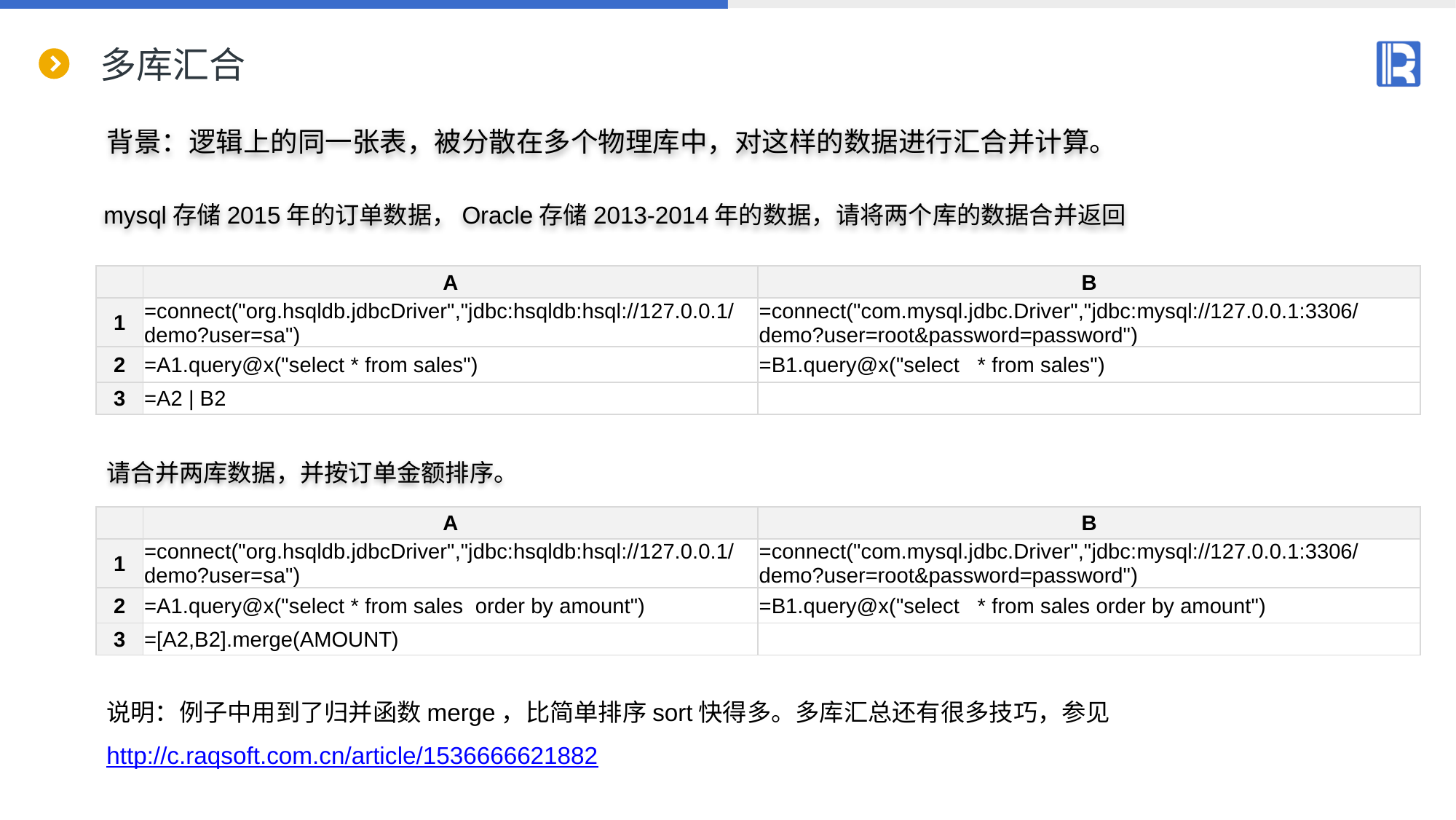

# 多库汇合
背景：逻辑上的同一张表，被分散在多个物理库中，对这样的数据进行汇合并计算。
mysql存储2015年的订单数据，Oracle存储2013-2014年的数据，请将两个库的数据合并返回
|  | A | B |
| --- | --- | --- |
| 1 | =connect("org.hsqldb.jdbcDriver","jdbc:hsqldb:hsql://127.0.0.1/demo?user=sa") | =connect("com.mysql.jdbc.Driver","jdbc:mysql://127.0.0.1:3306/demo?user=root&password=password") |
| 2 | =A1.query@x("select \* from sales") | =B1.query@x("select   \* from sales") |
| 3 | =A2 | B2 |  |
请合并两库数据，并按订单金额排序。
|  | A | B |
| --- | --- | --- |
| 1 | =connect("org.hsqldb.jdbcDriver","jdbc:hsqldb:hsql://127.0.0.1/demo?user=sa") | =connect("com.mysql.jdbc.Driver","jdbc:mysql://127.0.0.1:3306/demo?user=root&password=password") |
| 2 | =A1.query@x("select \* from sales order by amount") | =B1.query@x("select   \* from sales order by amount") |
| 3 | =[A2,B2].merge(AMOUNT) |  |
说明：例子中用到了归并函数merge，比简单排序sort快得多。多库汇总还有很多技巧，参见http://c.raqsoft.com.cn/article/1536666621882